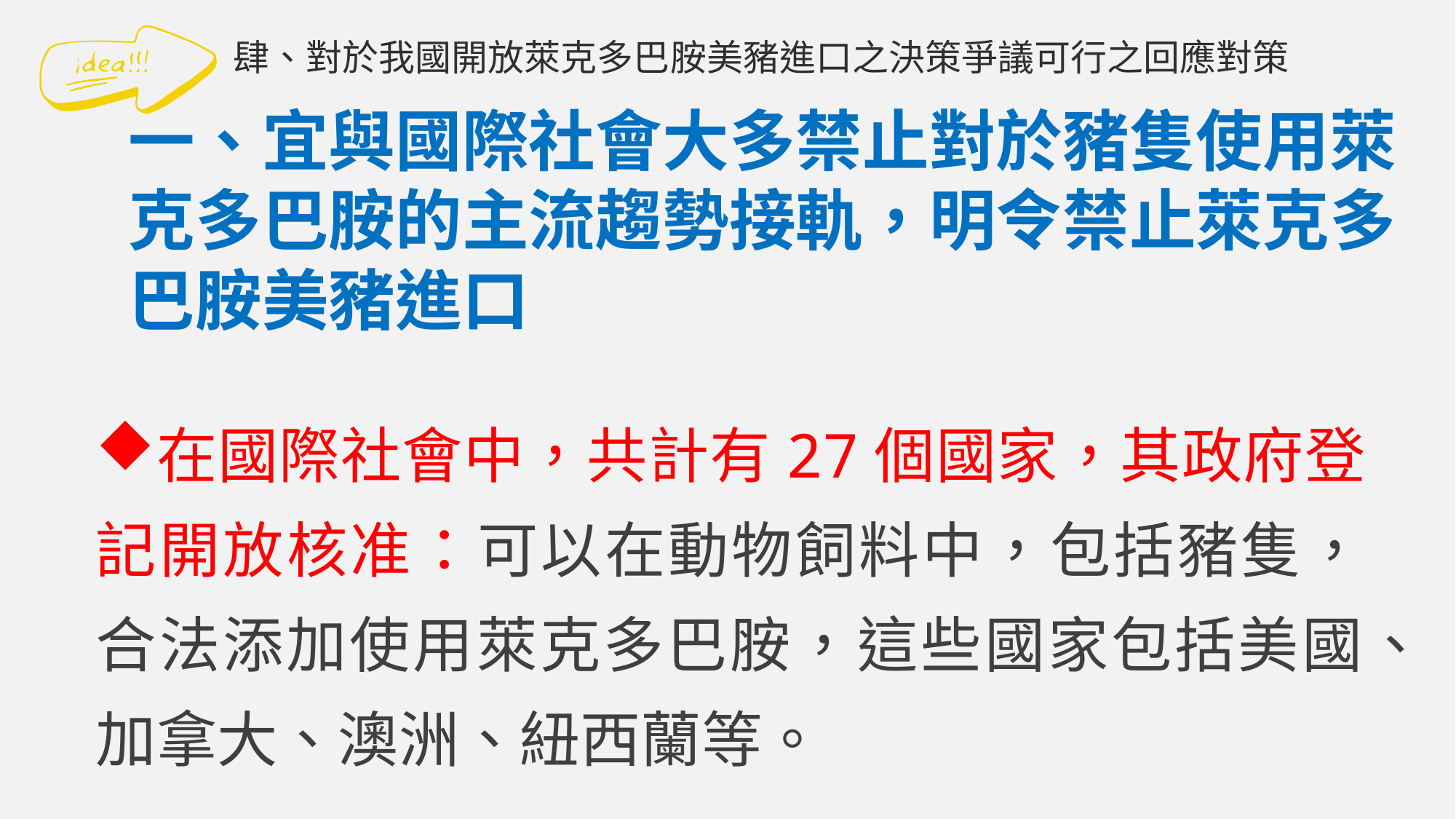

肆、對於我國開放萊克多巴胺美豬進口之決策爭議可行之回應對策
一、宜與國際社會大多禁止對於豬隻使用萊克多巴胺的主流趨勢接軌，明令禁止萊克多巴胺美豬進口
在國際社會中，共計有27個國家，其政府登記開放核准：可以在動物飼料中，包括豬隻，合法添加使用萊克多巴胺，這些國家包括美國、加拿大、澳洲、紐西蘭等。